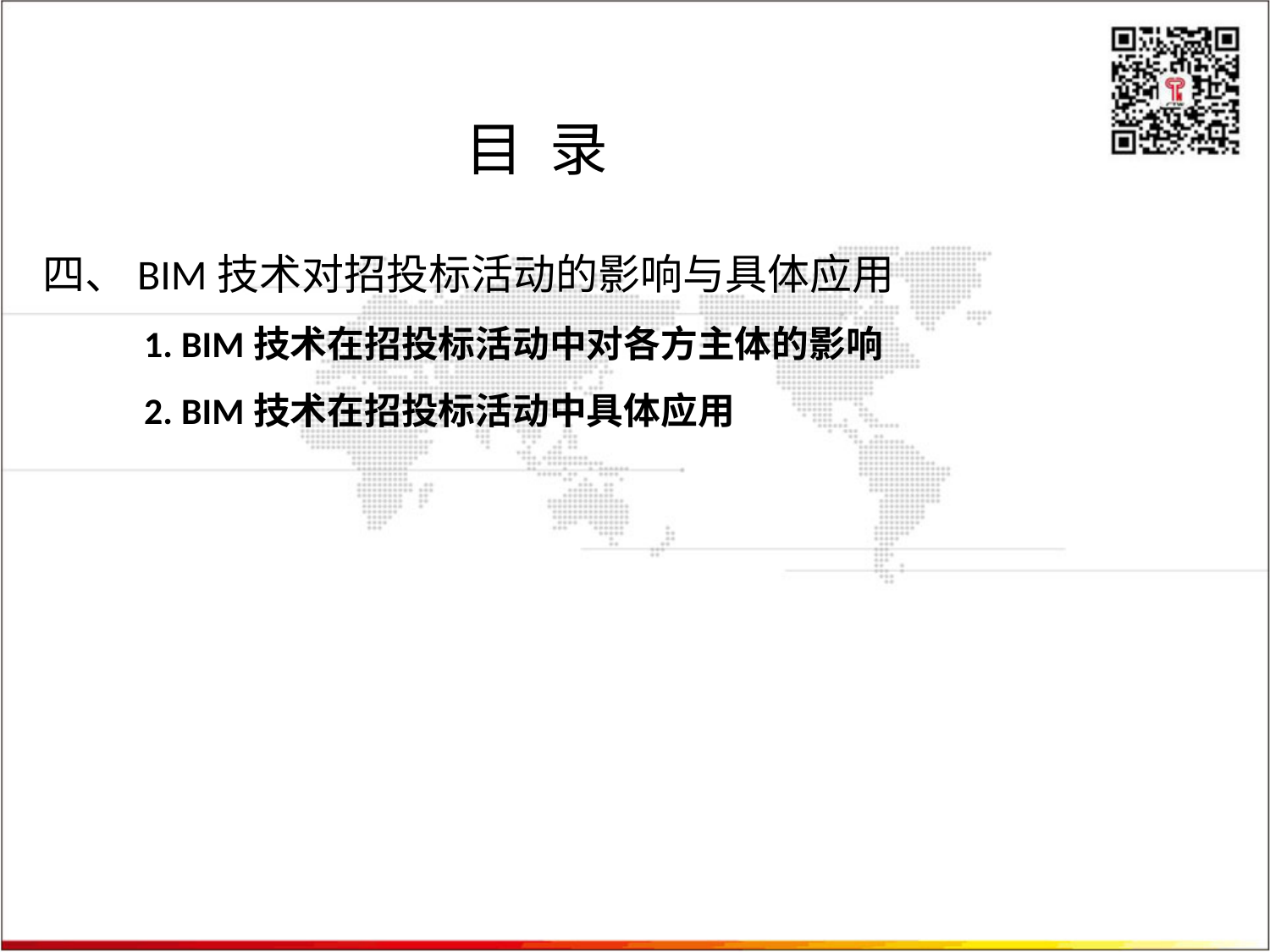

目  录
四、BIM技术对招投标活动的影响与具体应用
            1. BIM技术在招投标活动中对各方主体的影响
            2. BIM技术在招投标活动中具体应用